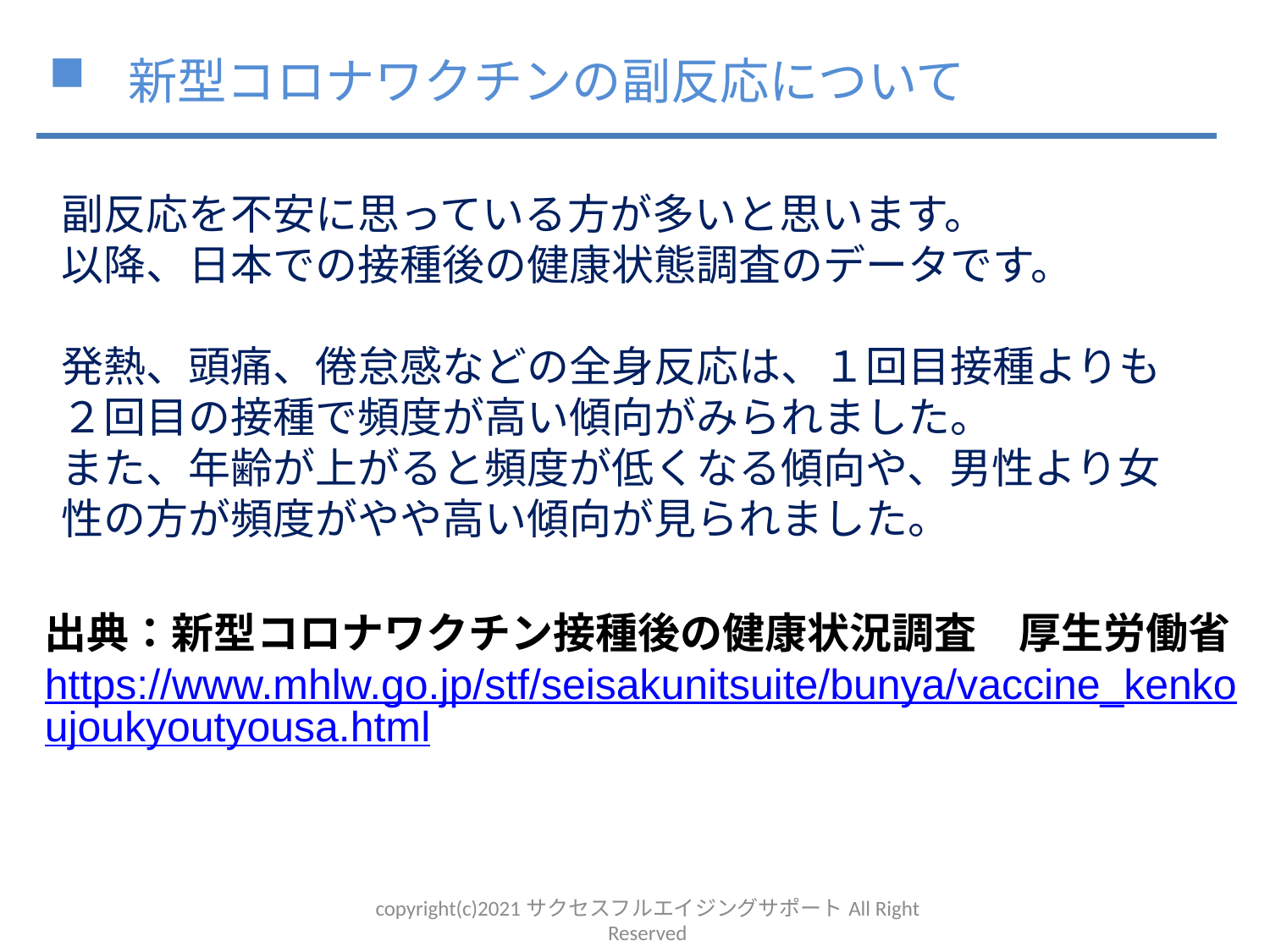

新型コロナワクチンの副反応について
副反応を不安に思っている方が多いと思います。
以降、日本での接種後の健康状態調査のデータです。

発熱、頭痛、倦怠感などの全身反応は、１回目接種よりも２回目の接種で頻度が高い傾向がみられました。
また、年齢が上がると頻度が低くなる傾向や、男性より女性の方が頻度がやや高い傾向が見られました。
出典：新型コロナワクチン接種後の健康状況調査　厚生労働省
https://www.mhlw.go.jp/stf/seisakunitsuite/bunya/vaccine_kenkoujoukyoutyousa.html

copyright(c)2021サクセスフルエイジングサポートAll Right Reserved